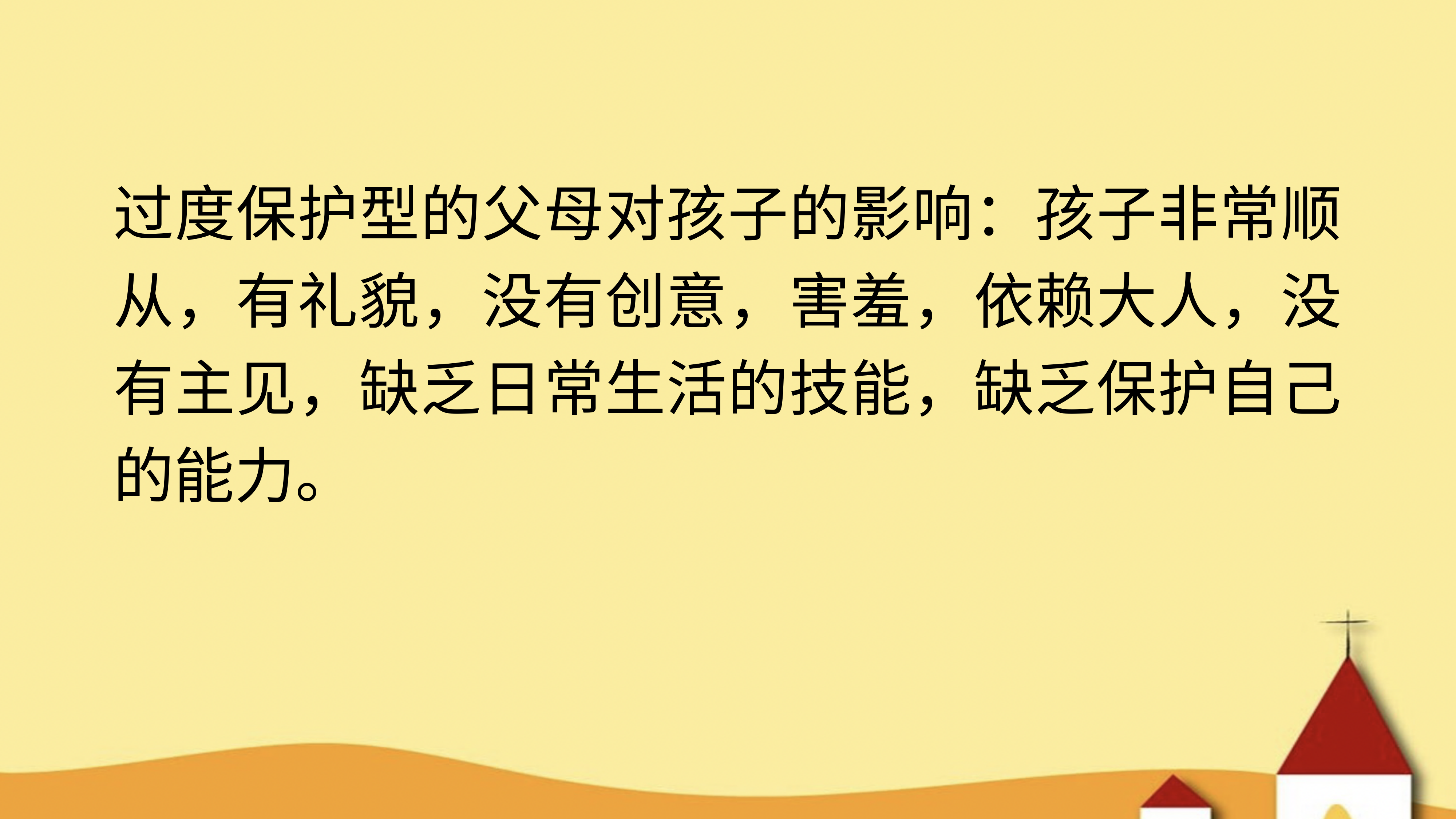

#
过度保护型的父母对孩子的影响：孩子非常顺从，有礼貌，没有创意，害羞，依赖大人，没有主见，缺乏日常生活的技能，缺乏保护自己的能力。